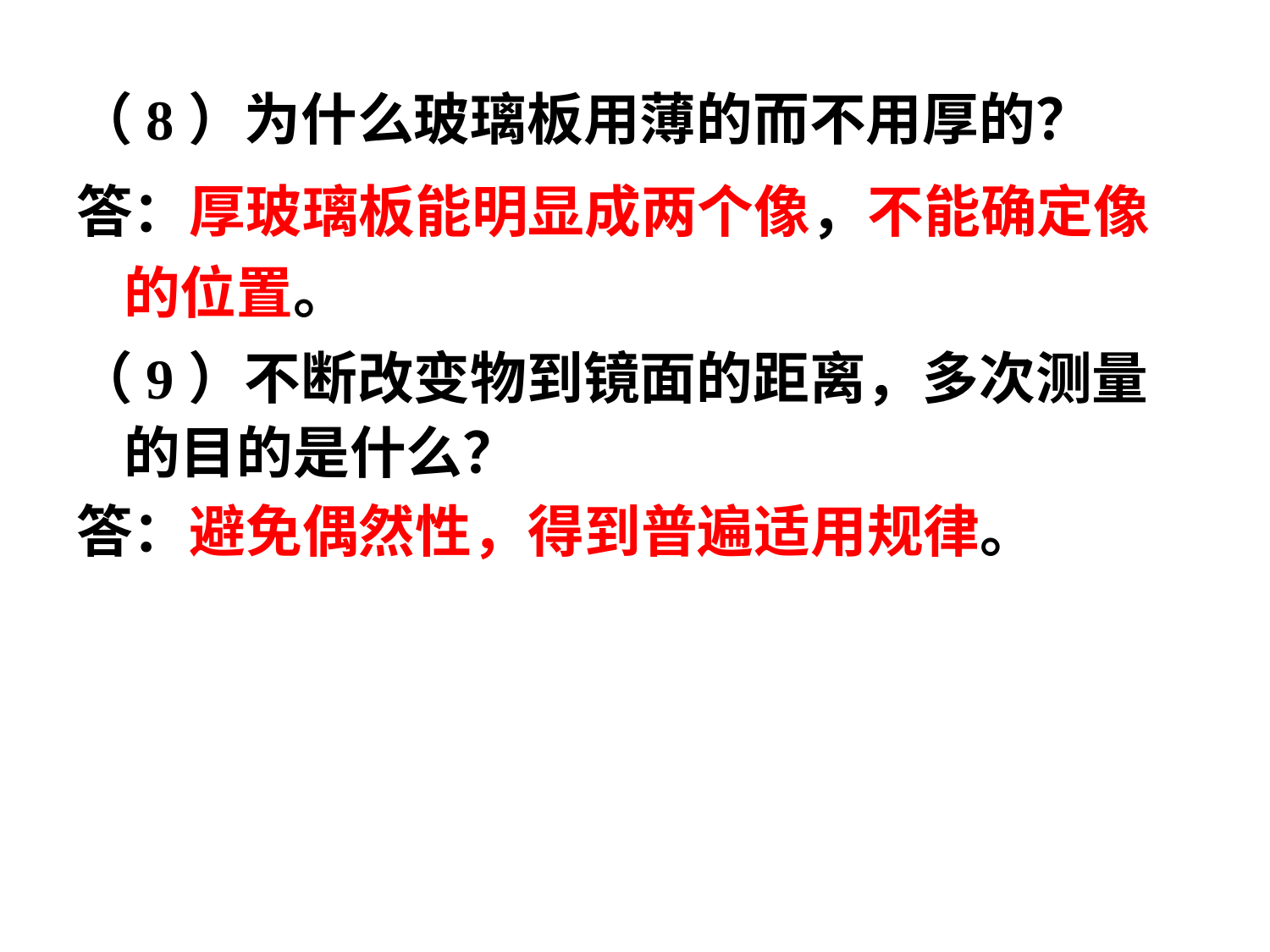

（8）为什么玻璃板用薄的而不用厚的？
答：厚玻璃板能明显成两个像，不能确定像的位置。
（9）不断改变物到镜面的距离，多次测量的目的是什么？
答：避免偶然性，得到普遍适用规律。